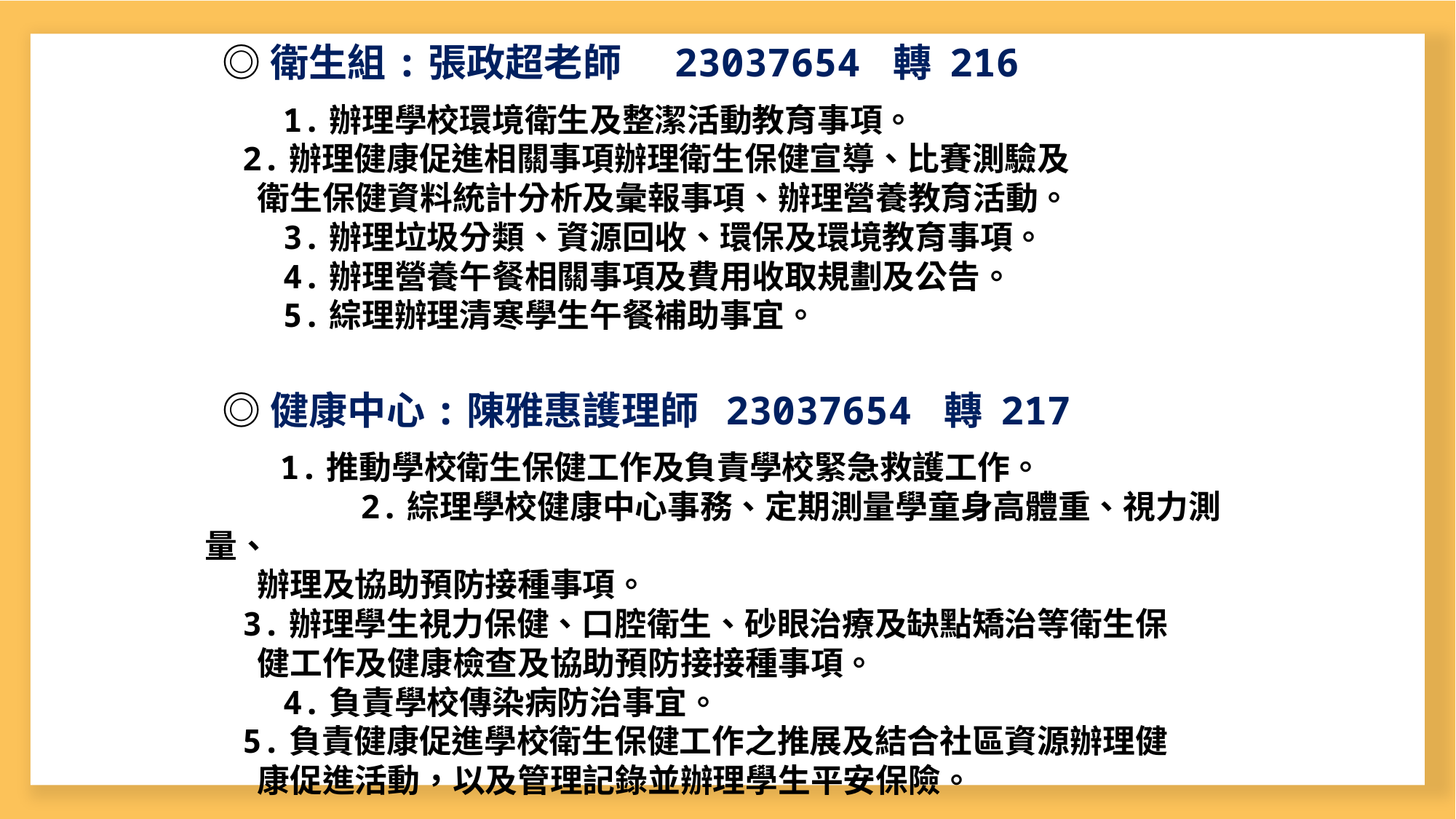

◎衛生組:張政超老師     23037654 轉 216
    1.辦理學校環境衛生及整潔活動教育事項。
    2.辦理健康促進相關事項辦理衛生保健宣導、比賽測驗及
      衛生保健資料統計分析及彙報事項、辦理營養教育活動。
    3.辦理垃圾分類、資源回收、環保及環境教育事項。
    4.辦理營養午餐相關事項及費用收取規劃及公告。
    5.綜理辦理清寒學生午餐補助事宜。

  ◎健康中心:陳雅惠護理師  23037654 轉 217
       1.推動學校衛生保健工作及負責學校緊急救護工作。
        2.綜理學校健康中心事務、定期測量學童身高體重、視力測量、
      辦理及協助預防接種事項。
    3.辦理學生視力保健、口腔衛生、砂眼治療及缺點矯治等衛生保
      健工作及健康檢查及協助預防接接種事項。
    4.負責學校傳染病防治事宜。
    5.負責健康促進學校衛生保健工作之推展及結合社區資源辦理健
      康促進活動，以及管理記錄並辦理學生平安保險。